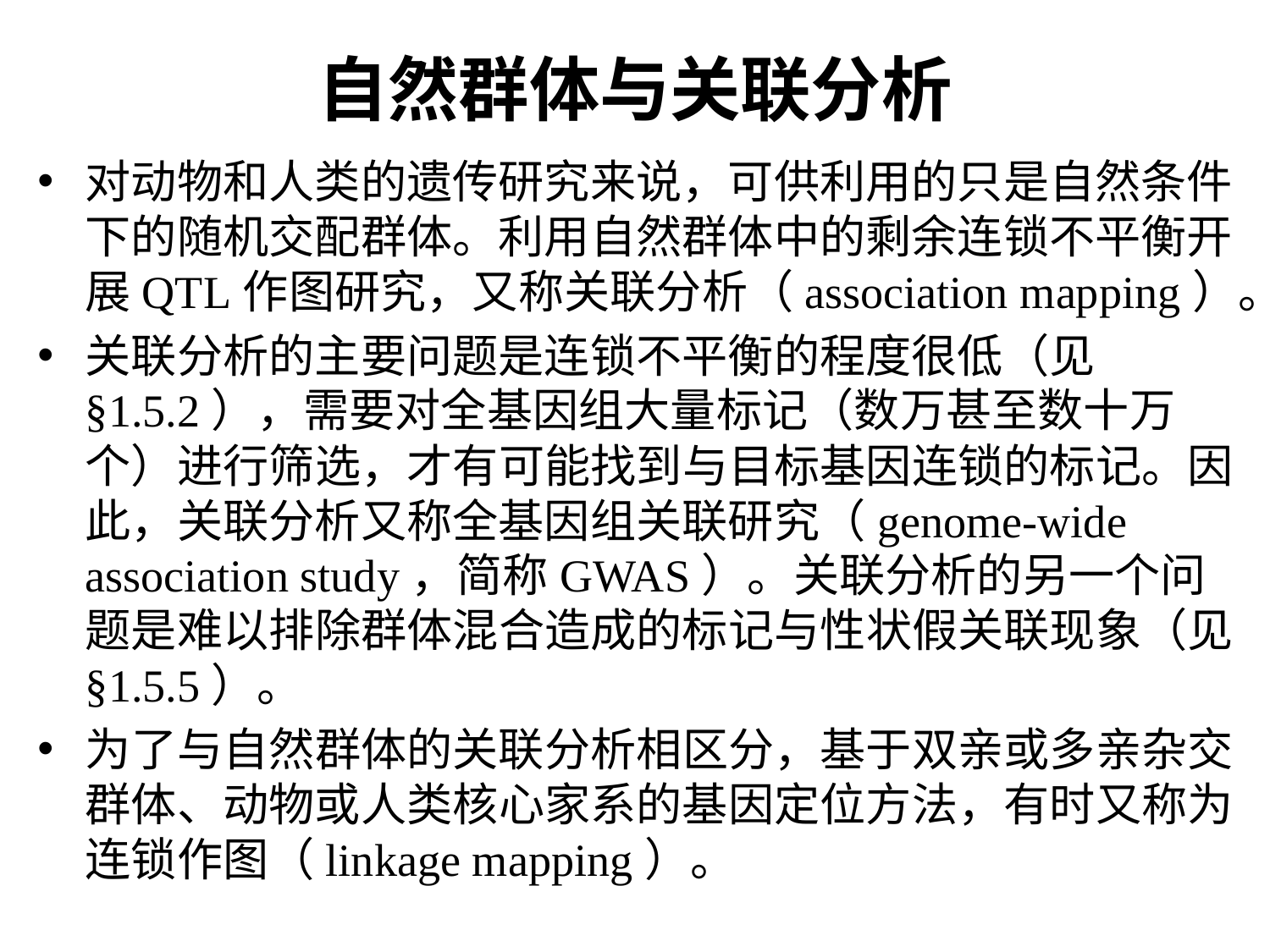

# 自然群体与关联分析
对动物和人类的遗传研究来说，可供利用的只是自然条件下的随机交配群体。利用自然群体中的剩余连锁不平衡开展QTL作图研究，又称关联分析（association mapping）。
关联分析的主要问题是连锁不平衡的程度很低（见§1.5.2），需要对全基因组大量标记（数万甚至数十万个）进行筛选，才有可能找到与目标基因连锁的标记。因此，关联分析又称全基因组关联研究（genome-wide association study，简称GWAS）。关联分析的另一个问题是难以排除群体混合造成的标记与性状假关联现象（见§1.5.5）。
为了与自然群体的关联分析相区分，基于双亲或多亲杂交群体、动物或人类核心家系的基因定位方法，有时又称为连锁作图（linkage mapping）。